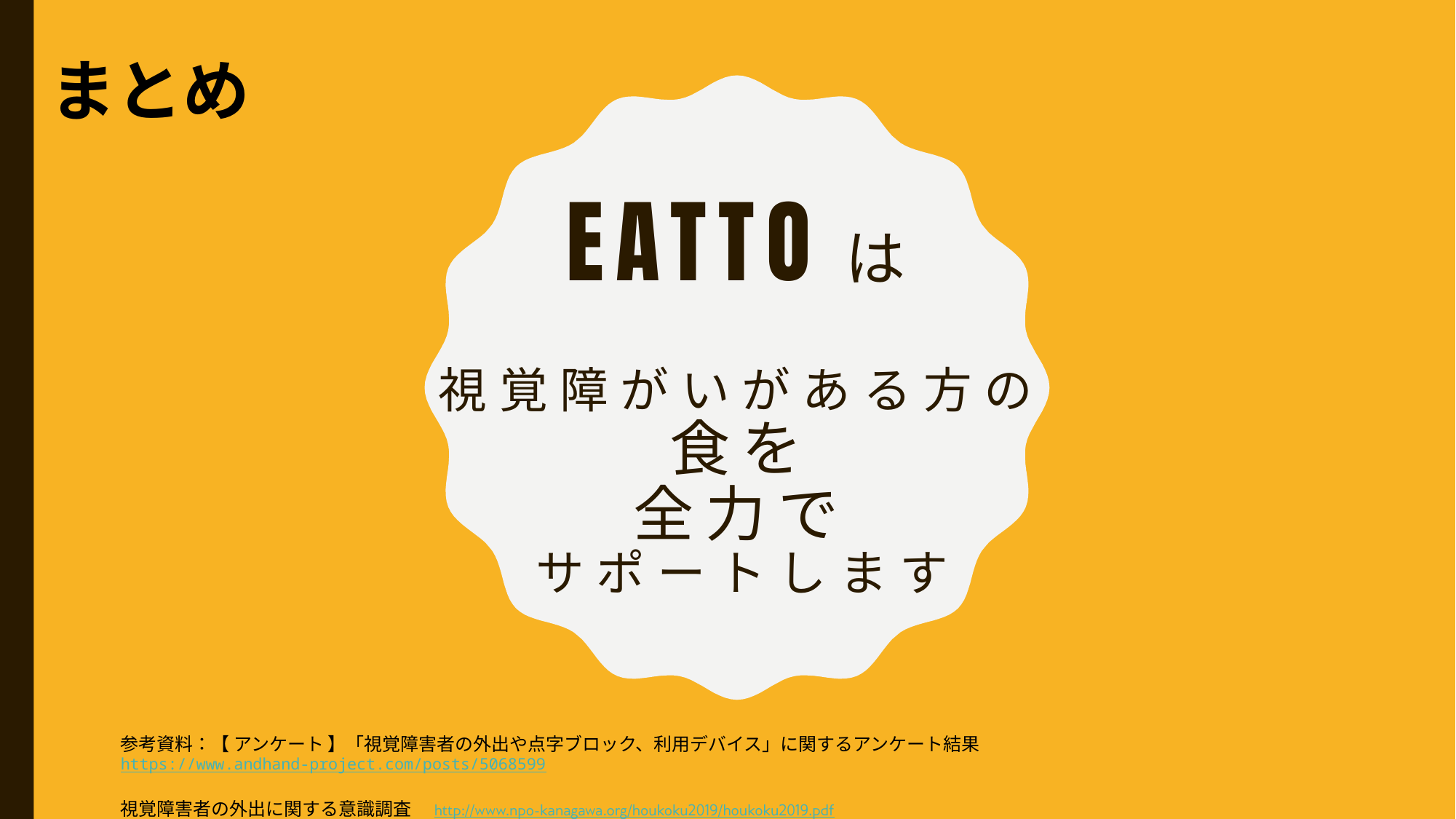

# eattoは 視覚障がいがある方の 食を 全力で サポートします
まとめ
参考資料：【 アンケート 】「視覚障害者の外出や点字ブロック、利用デバイス」に関するアンケート結果　https://www.andhand-project.com/posts/5068599
視覚障害者の外出に関する意識調査　http://www.npo-kanagawa.org/houkoku2019/houkoku2019.pdf